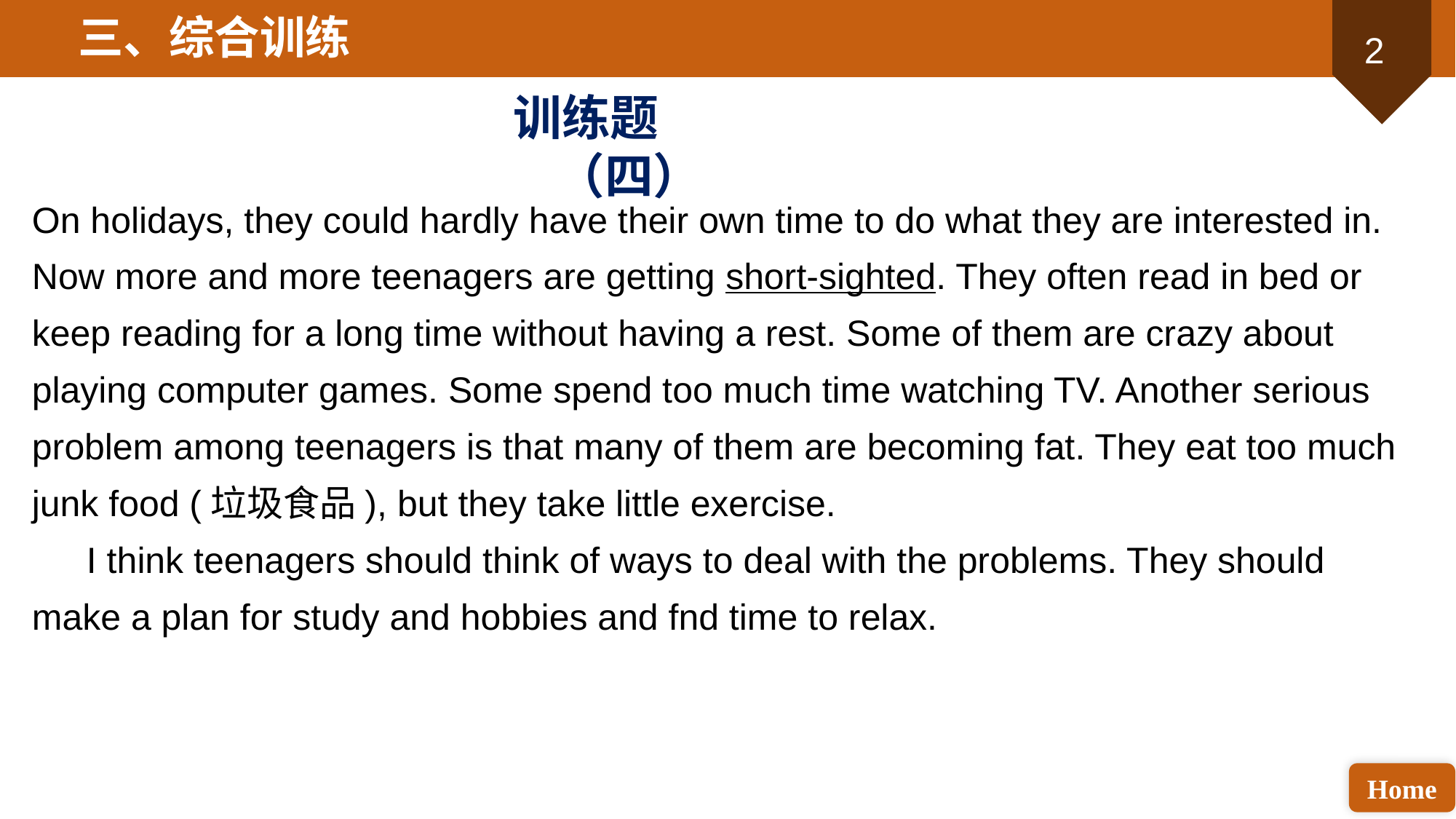

三、综合训练
训练题（四）
On holidays, they could hardly have their own time to do what they are interested in. Now more and more teenagers are getting short-sighted. They often read in bed or keep reading for a long time without having a rest. Some of them are crazy about playing computer games. Some spend too much time watching TV. Another serious problem among teenagers is that many of them are becoming fat. They eat too much junk food (垃圾食品), but they take little exercise.
I think teenagers should think of ways to deal with the problems. They should make a plan for study and hobbies and fnd time to relax.